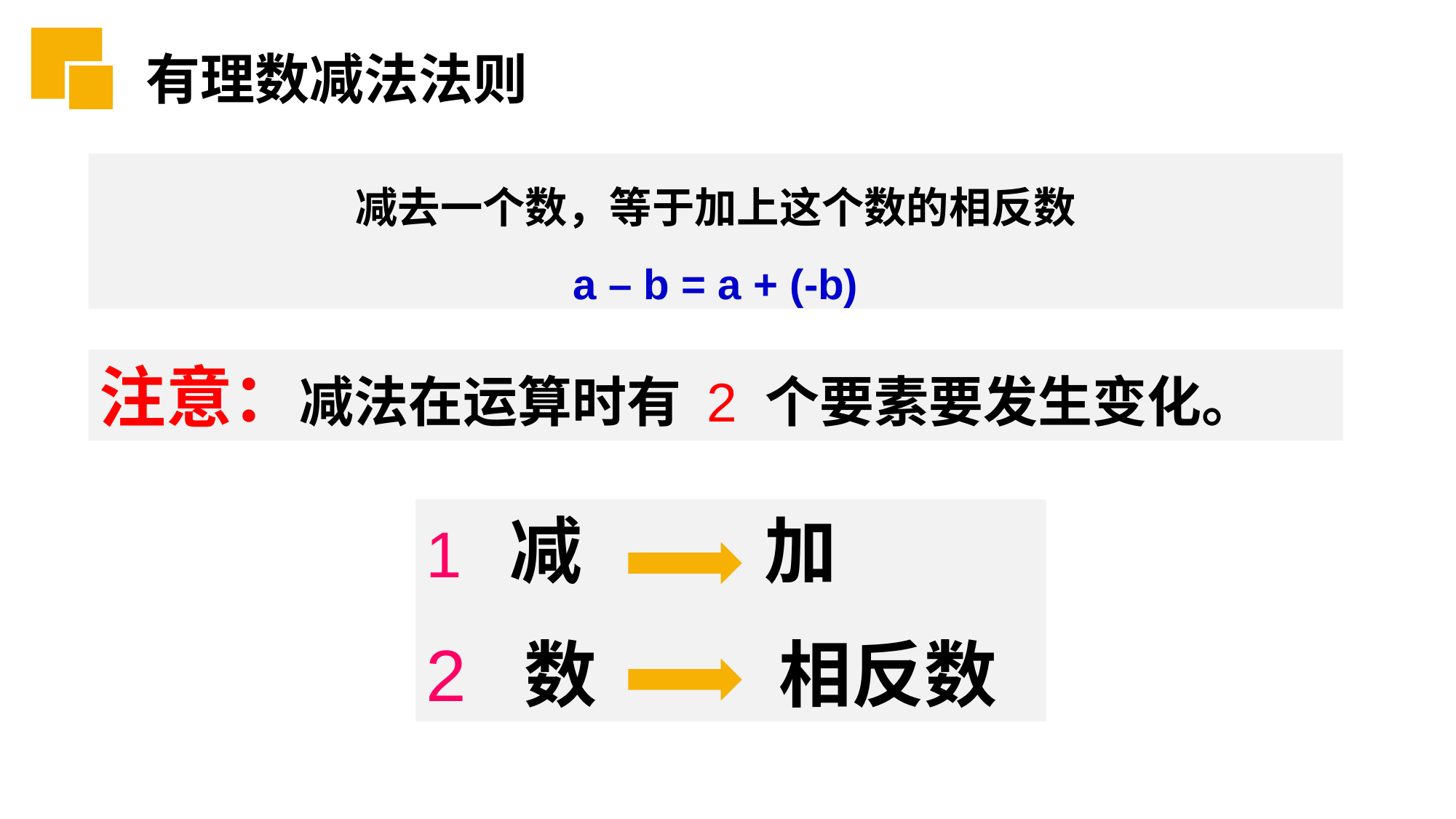

有理数减法法则
减去一个数，等于加上这个数的相反数
a – b = a + (-b)
注意：减法在运算时有 2 个要素要发生变化。
1  减           加
2  数           相反数